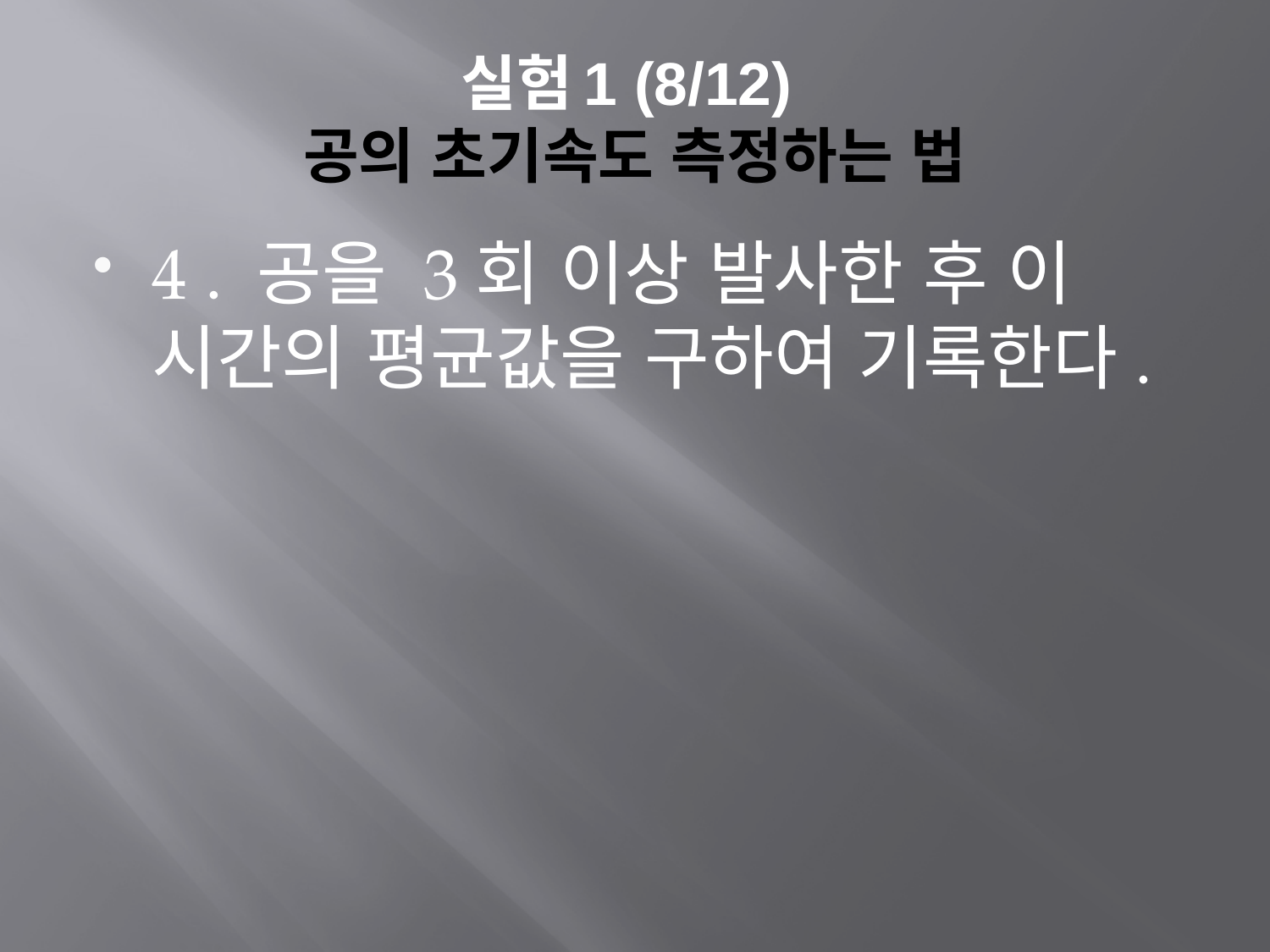

# 실험1 (8/12) 공의 초기속도 측정하는 법
4 . 공을 3회 이상 발사한 후 이 시간의 평균값을 구하여 기록한다.